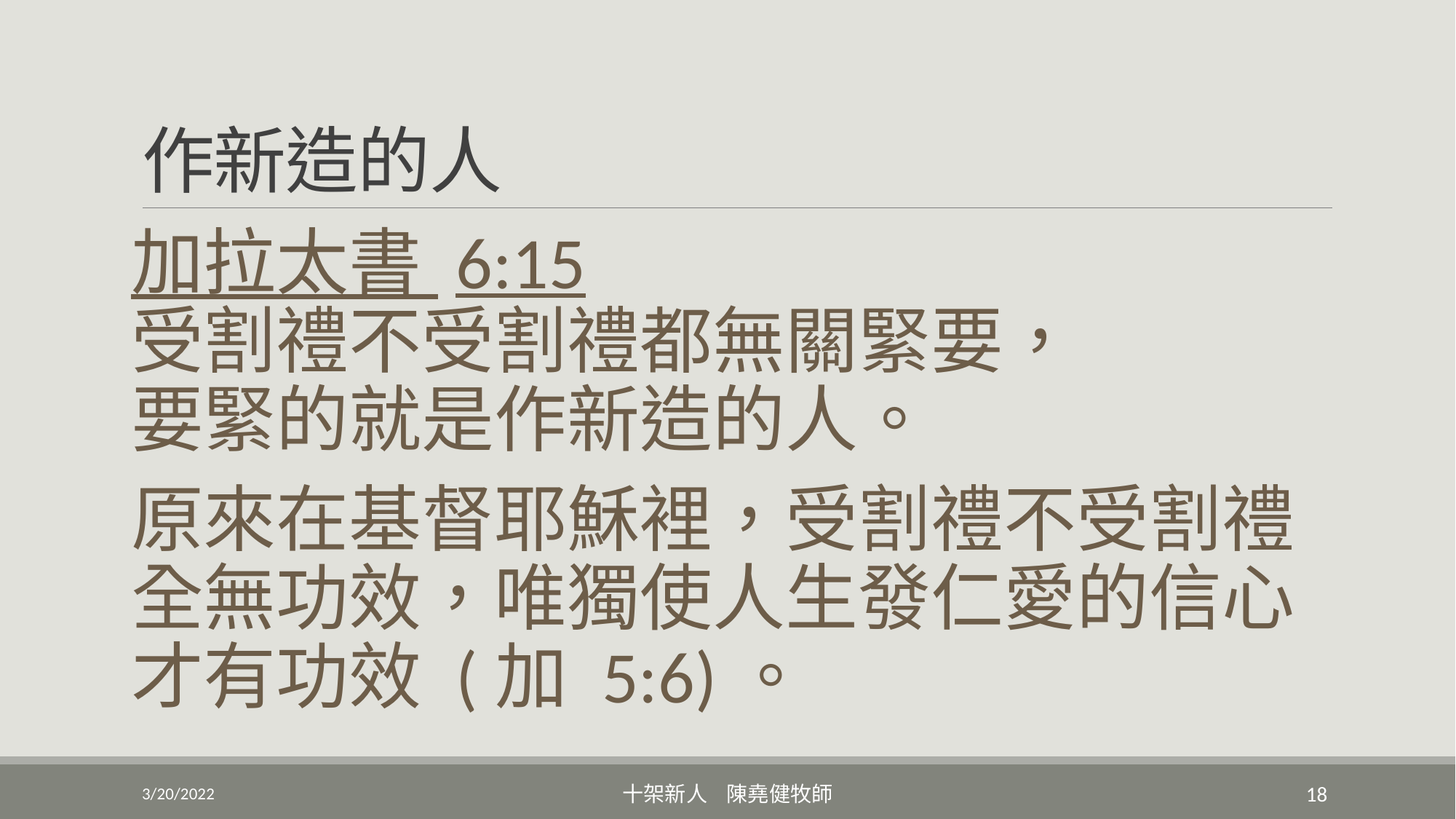

# 作新造的人
加拉太書 6:15
受割禮不受割禮都無關緊要，
要緊的就是作新造的人。
原來在基督耶穌裡，受割禮不受割禮全無功效，唯獨使人生發仁愛的信心才有功效 (加 5:6)。

3/20/2022
十架新人    陳堯健牧師
18